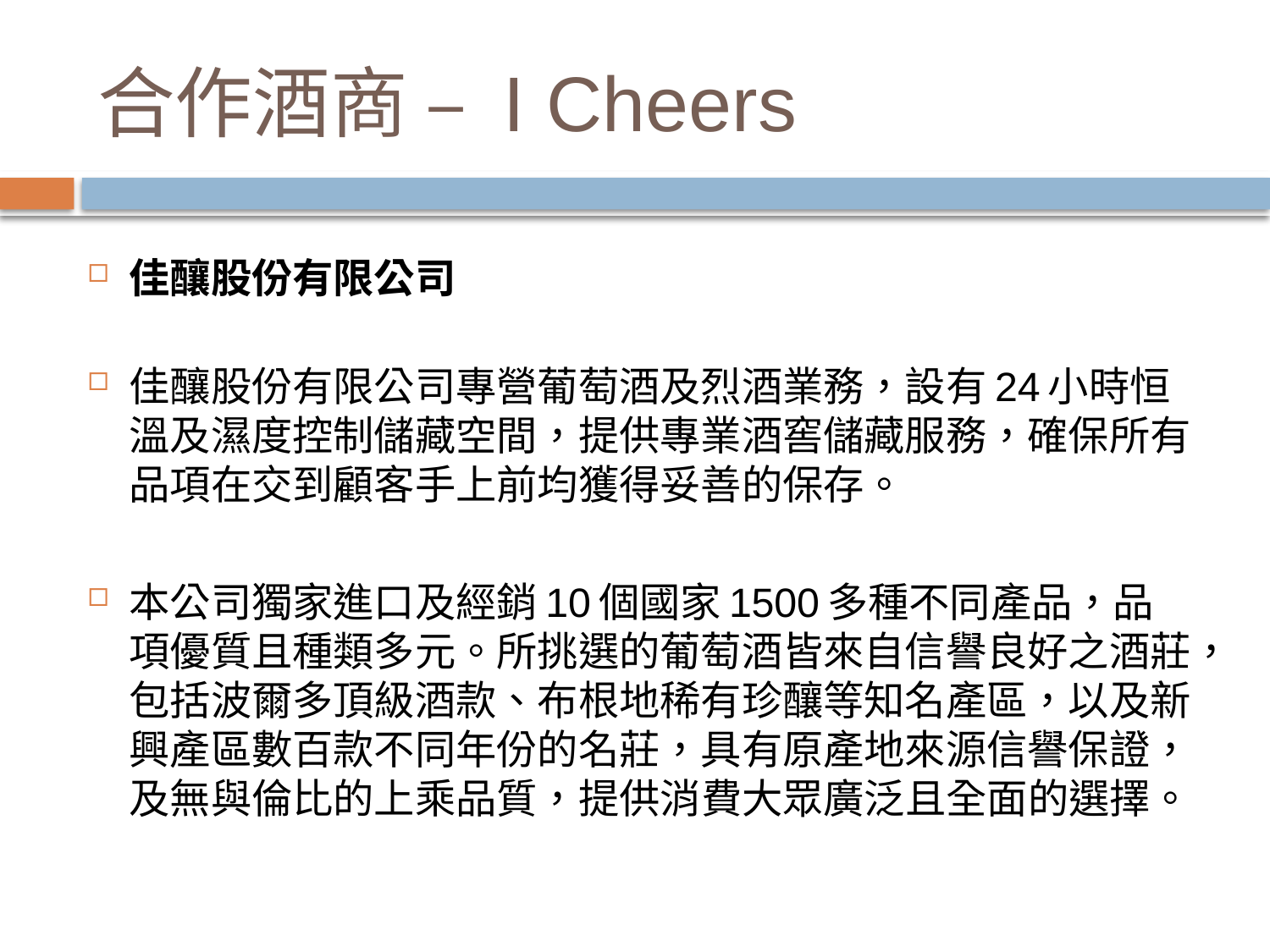

# 合作酒商 – I Cheers
佳釀股份有限公司
佳釀股份有限公司專營葡萄酒及烈酒業務，設有24小時恒溫及濕度控制儲藏空間，提供專業酒窖儲藏服務，確保所有品項在交到顧客手上前均獲得妥善的保存。

本公司獨家進口及經銷10個國家1500多種不同產品，品項優質且種類多元。所挑選的葡萄酒皆來自信譽良好之酒莊，包括波爾多頂級酒款、布根地稀有珍釀等知名產區，以及新興產區數百款不同年份的名莊，具有原產地來源信譽保證，及無與倫比的上乘品質，提供消費大眾廣泛且全面的選擇。